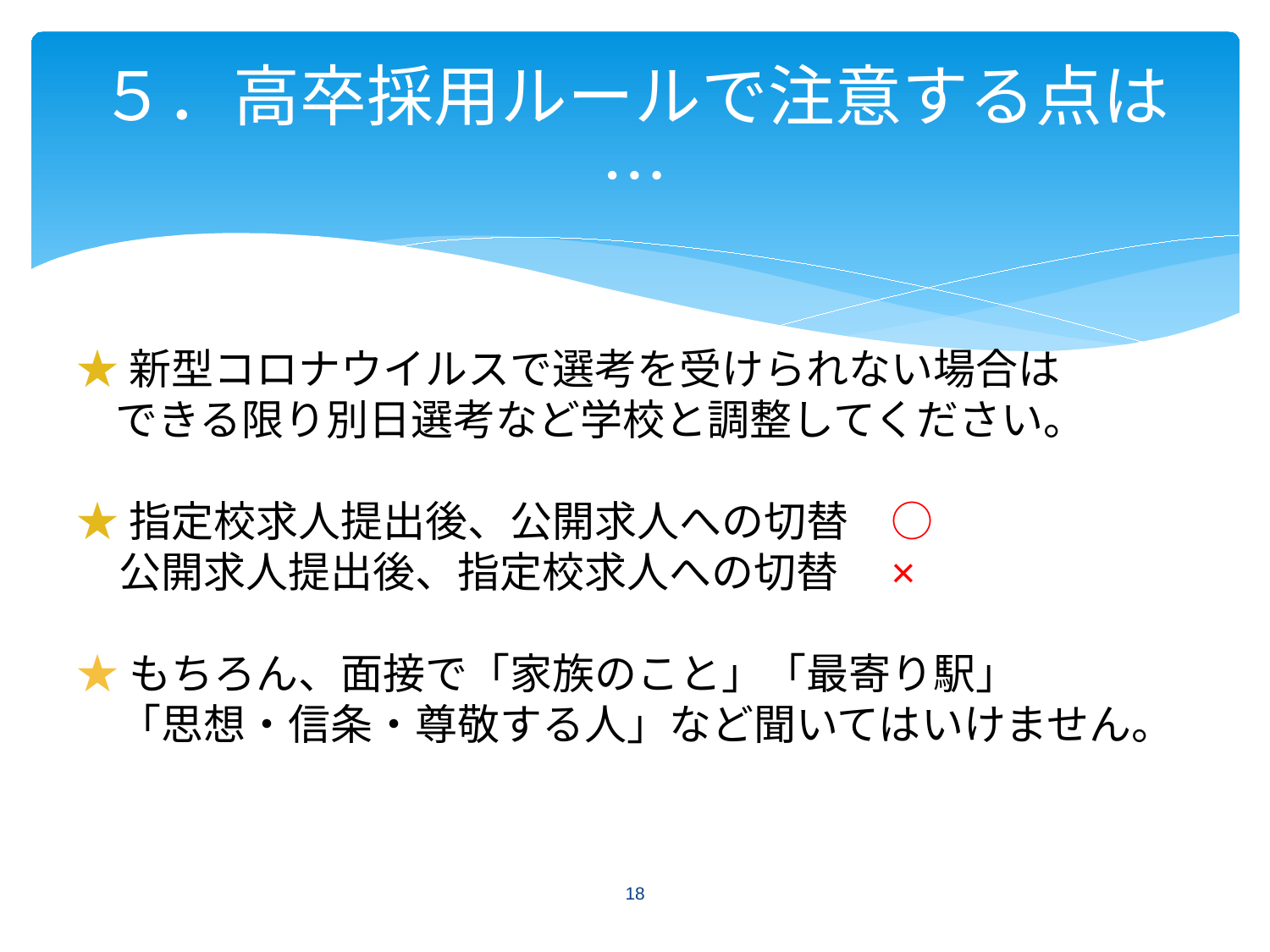

# ５．高卒採用ルールで注意する点は…
★新型コロナウイルスで選考を受けられない場合は
　　できる限り別日選考など学校と調整してください。

★指定校求人提出後、公開求人への切替　○
　公開求人提出後、指定校求人への切替　×

★もちろん、面接で「家族のこと」「最寄り駅」
　「思想・信条・尊敬する人」など聞いてはいけません。

18